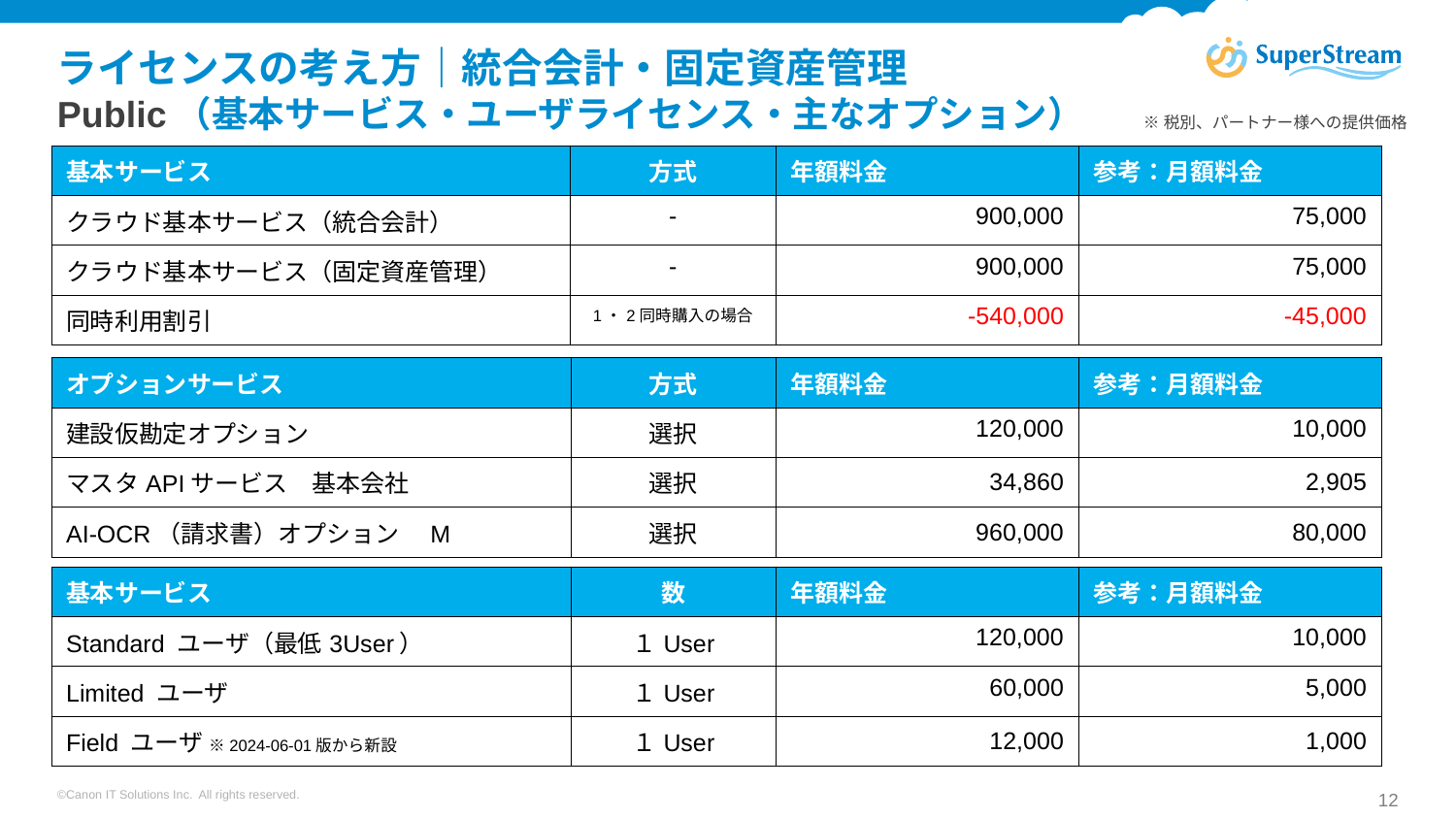

# ライセンスの考え方｜統合会計・固定資産管理 Public（基本サービス・ユーザライセンス・主なオプション）
※税別、パートナー様への提供価格
| 基本サービス | 方式 | 年額料金 | 参考：月額料金 |
| --- | --- | --- | --- |
| クラウド基本サービス（統合会計） | - | 900,000 | 75,000 |
| クラウド基本サービス（固定資産管理） | - | 900,000 | 75,000 |
| 同時利用割引 | 1・2同時購入の場合 | -540,000 | -45,000 |
| オプションサービス | 方式 | 年額料金 | 参考：月額料金 |
| --- | --- | --- | --- |
| 建設仮勘定オプション | 選択 | 120,000 | 10,000 |
| マスタAPIサービス　基本会社 | 選択 | 34,860 | 2,905 |
| AI-OCR（請求書）オプション　M | 選択 | 960,000 | 80,000 |
| 基本サービス | 数 | 年額料金 | 参考：月額料金 |
| --- | --- | --- | --- |
| Standard ユーザ（最低3User） | １User | 120,000 | 10,000 |
| Limited ユーザ | １User | 60,000 | 5,000 |
| Field ユーザ ※2024-06-01版から新設 | １User | 12,000 | 1,000 |
©Canon IT Solutions Inc.  All rights reserved.
12